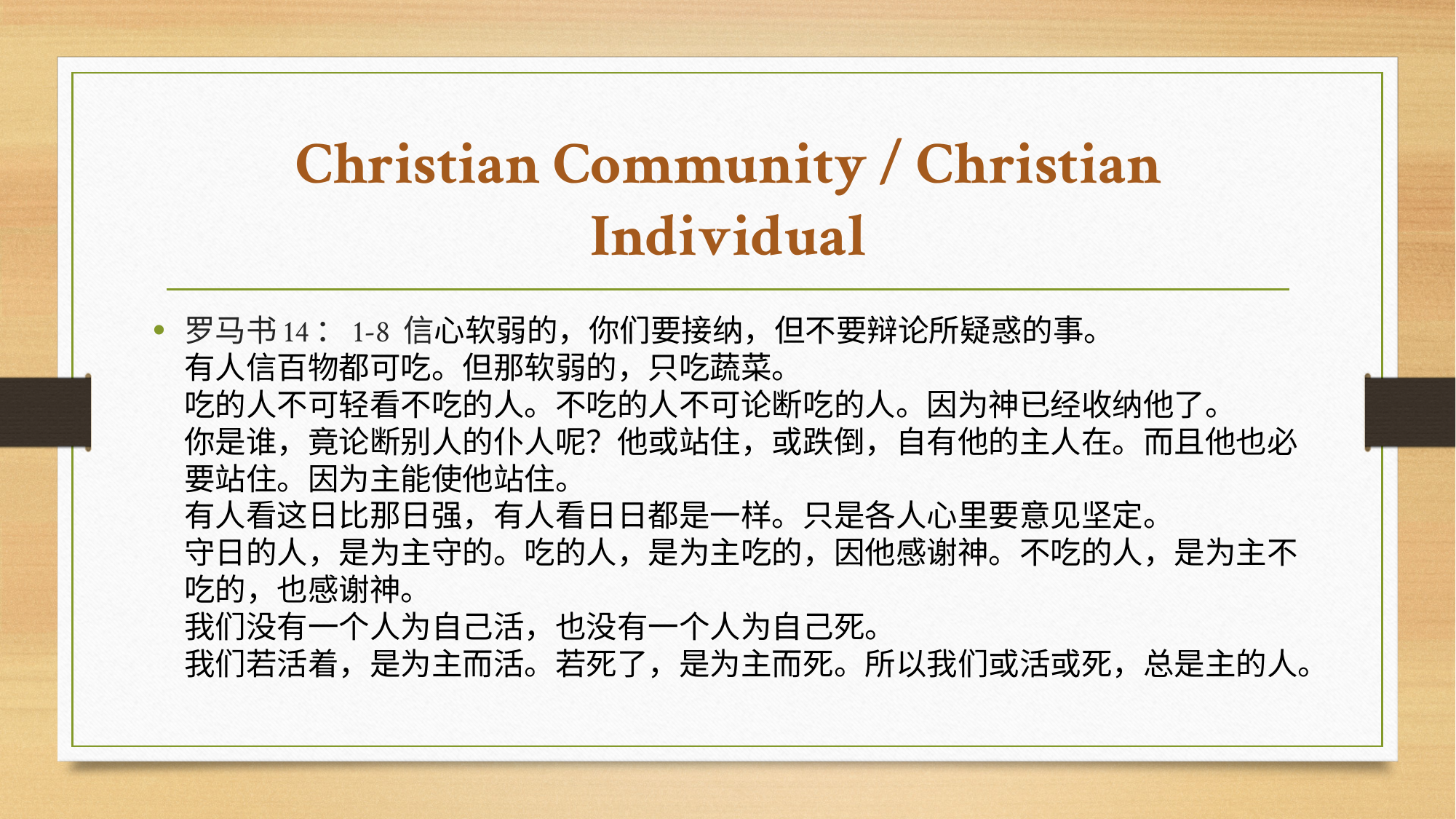

# Christian Community / Christian Individual
罗马书14：1-8 信心软弱的，你们要接纳，但不要辩论所疑惑的事。
有人信百物都可吃。但那软弱的，只吃蔬菜。
吃的人不可轻看不吃的人。不吃的人不可论断吃的人。因为神已经收纳他了。
你是谁，竟论断别人的仆人呢？他或站住，或跌倒，自有他的主人在。而且他也必要站住。因为主能使他站住。
有人看这日比那日强，有人看日日都是一样。只是各人心里要意见坚定。
守日的人，是为主守的。吃的人，是为主吃的，因他感谢神。不吃的人，是为主不吃的，也感谢神。
我们没有一个人为自己活，也没有一个人为自己死。
我们若活着，是为主而活。若死了，是为主而死。所以我们或活或死，总是主的人。